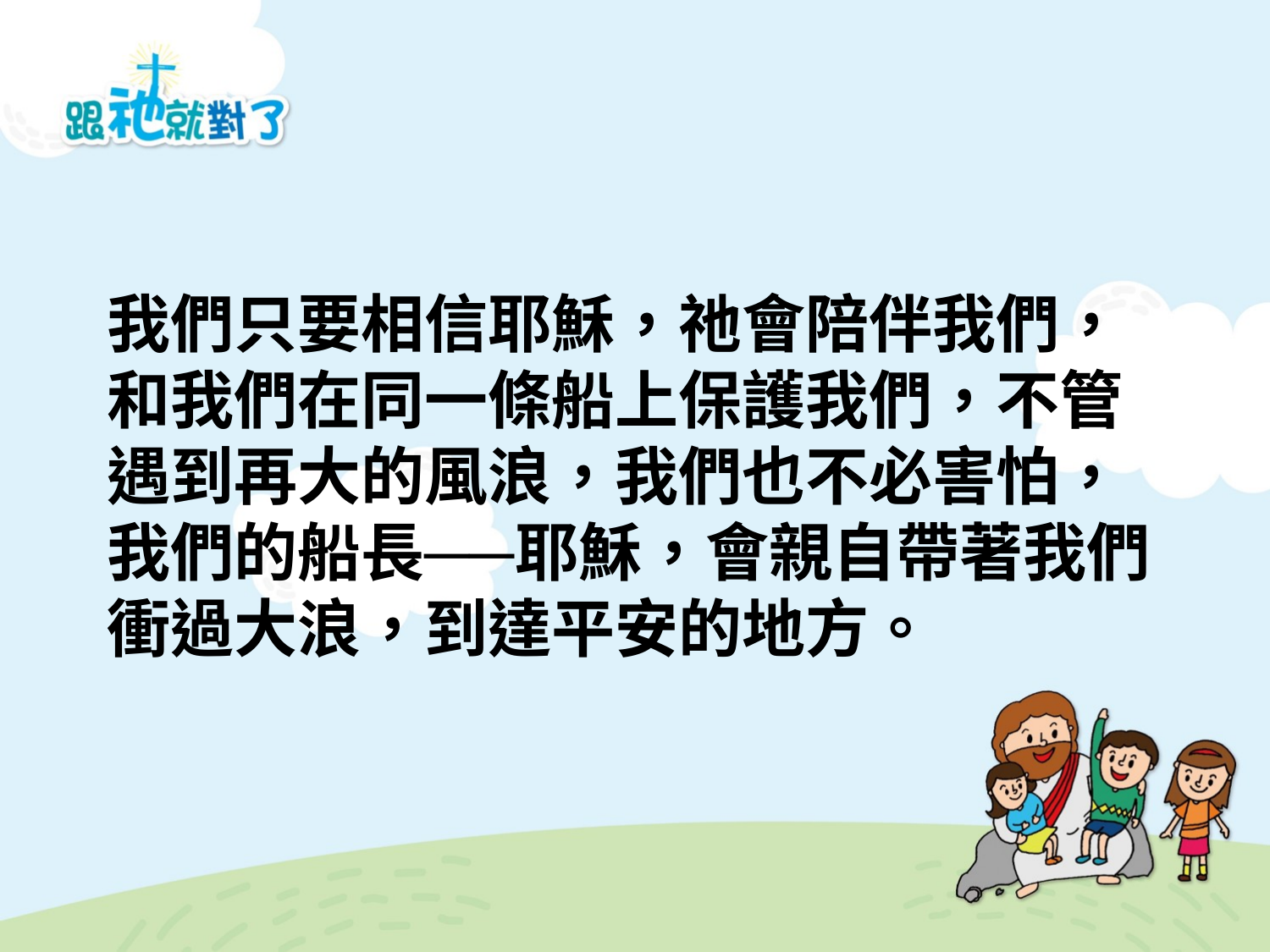

我們只要相信耶穌，祂會陪伴我們，和我們在同一條船上保護我們，不管遇到再大的風浪，我們也不必害怕，我們的船長──耶穌，會親自帶著我們衝過大浪，到達平安的地方。